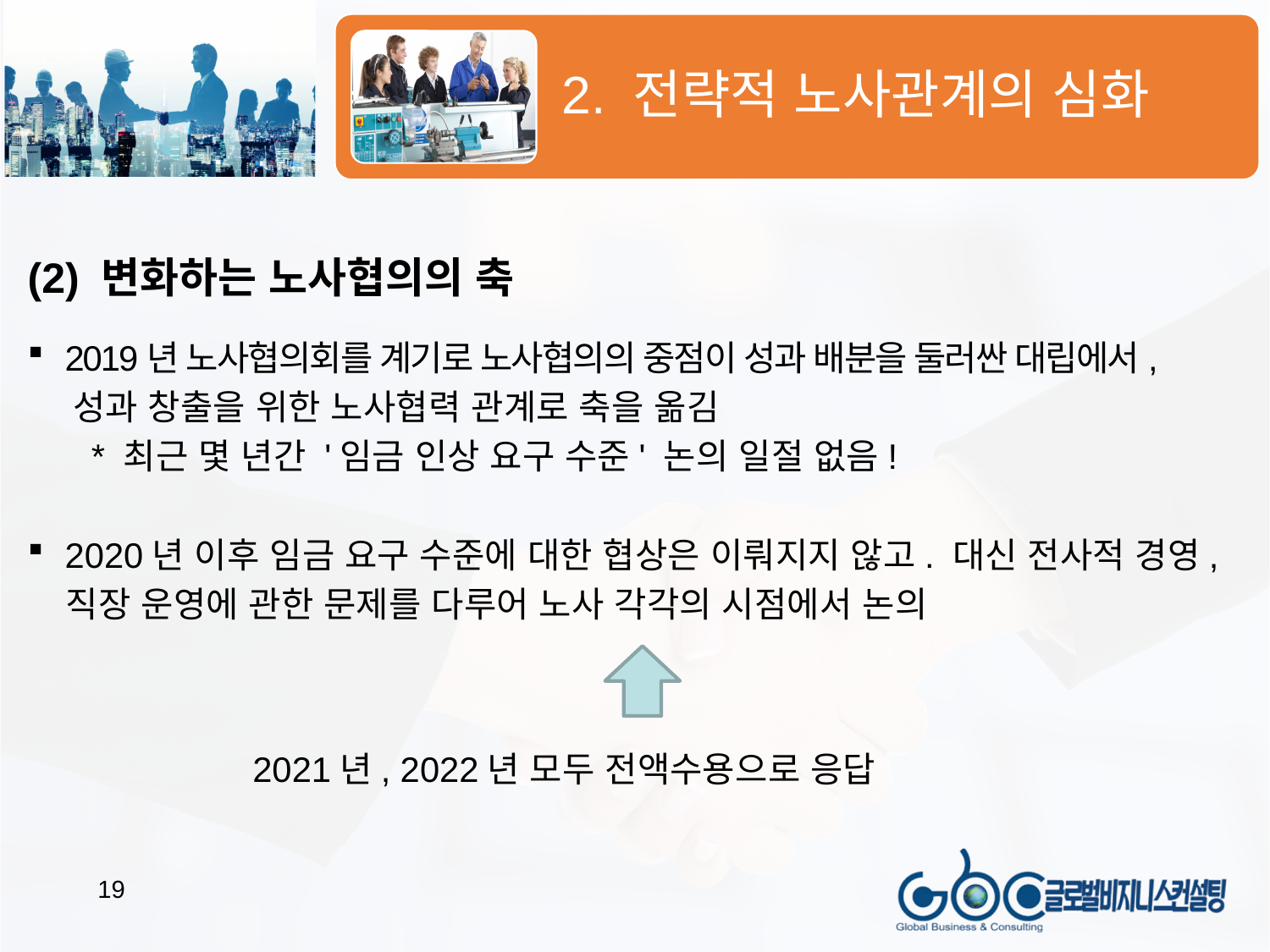

2. 전략적 노사관계의 심화
(2) 변화하는 노사협의의 축

2019년 노사협의회를 계기로 노사협의의 중점이 성과 배분을 둘러싼 대립에서,
　 성과 창출을 위한 노사협력 관계로 축을 옮김
　  * 최근 몇 년간 '임금 인상 요구 수준' 논의 일절 없음!

2020년 이후 임금 요구 수준에 대한 협상은 이뤄지지 않고. 대신 전사적 경영,
   직장 운영에 관한 문제를 다루어 노사 각각의 시점에서 논의

 2021년, 2022년 모두 전액수용으로 응답
19